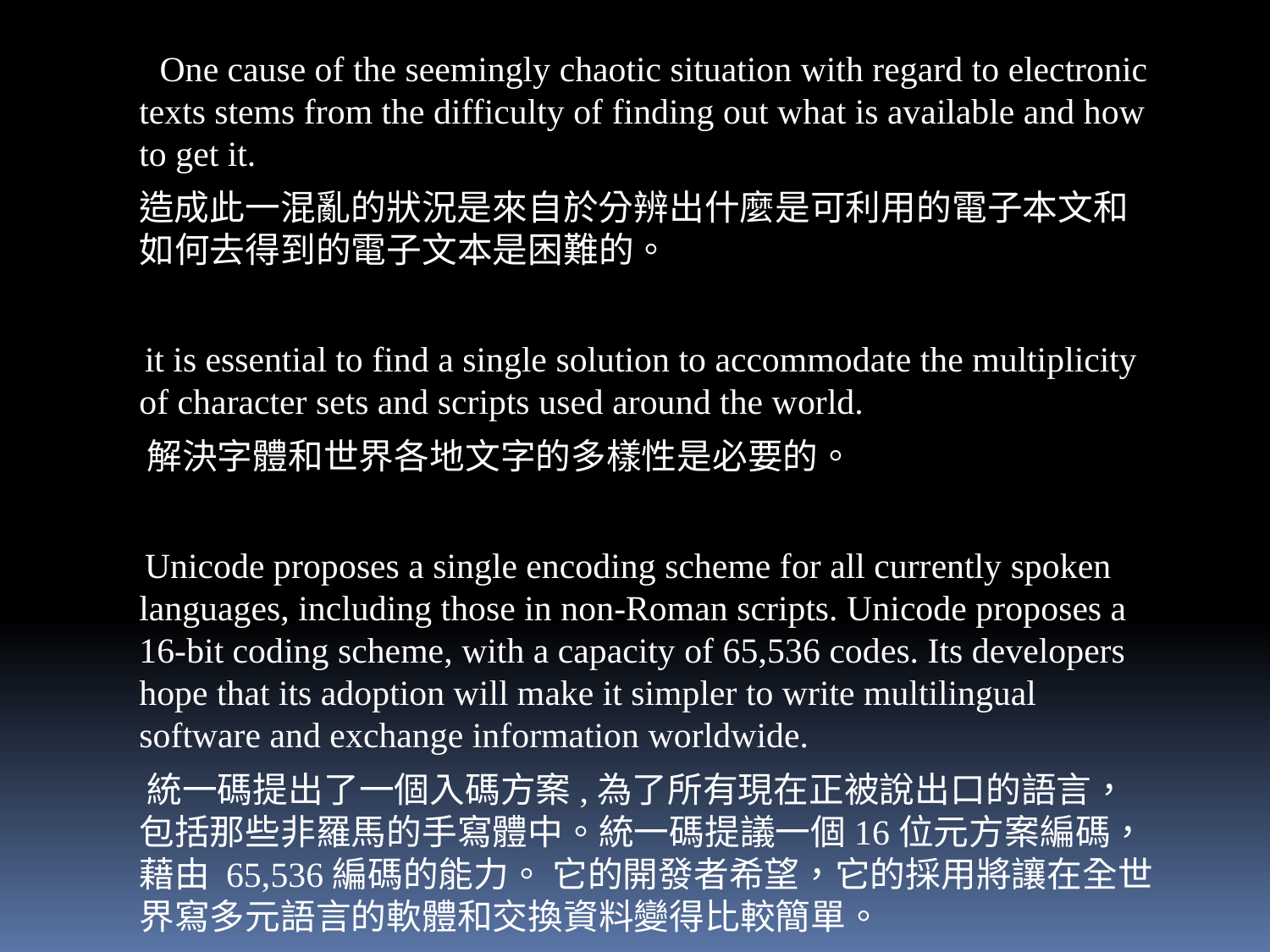

One cause of the seemingly chaotic situation with regard to electronic texts stems from the difficulty of finding out what is available and how to get it.
     造成此一混亂的狀況是來自於分辨出什麼是可利用的電子本文和如何去得到的電子文本是困難的。

      it is essential to find a single solution to accommodate the multiplicity of character sets and scripts used around the world.
      解決字體和世界各地文字的多樣性是必要的。

      Unicode proposes a single encoding scheme for all currently spoken languages, including those in non-Roman scripts. Unicode proposes a 16-bit coding scheme, with a capacity of 65,536 codes. Its developers hope that its adoption will make it simpler to write multilingual software and exchange information worldwide.
      統一碼提出了一個入碼方案,為了所有現在正被說出口的語言，包括那些非羅馬的手寫體中。統一碼提議一個16位元方案編碼，藉由 65,536編碼的能力。 它的開發者希望，它的採用將讓在全世界寫多元語言的軟體和交換資料變得比較簡單。